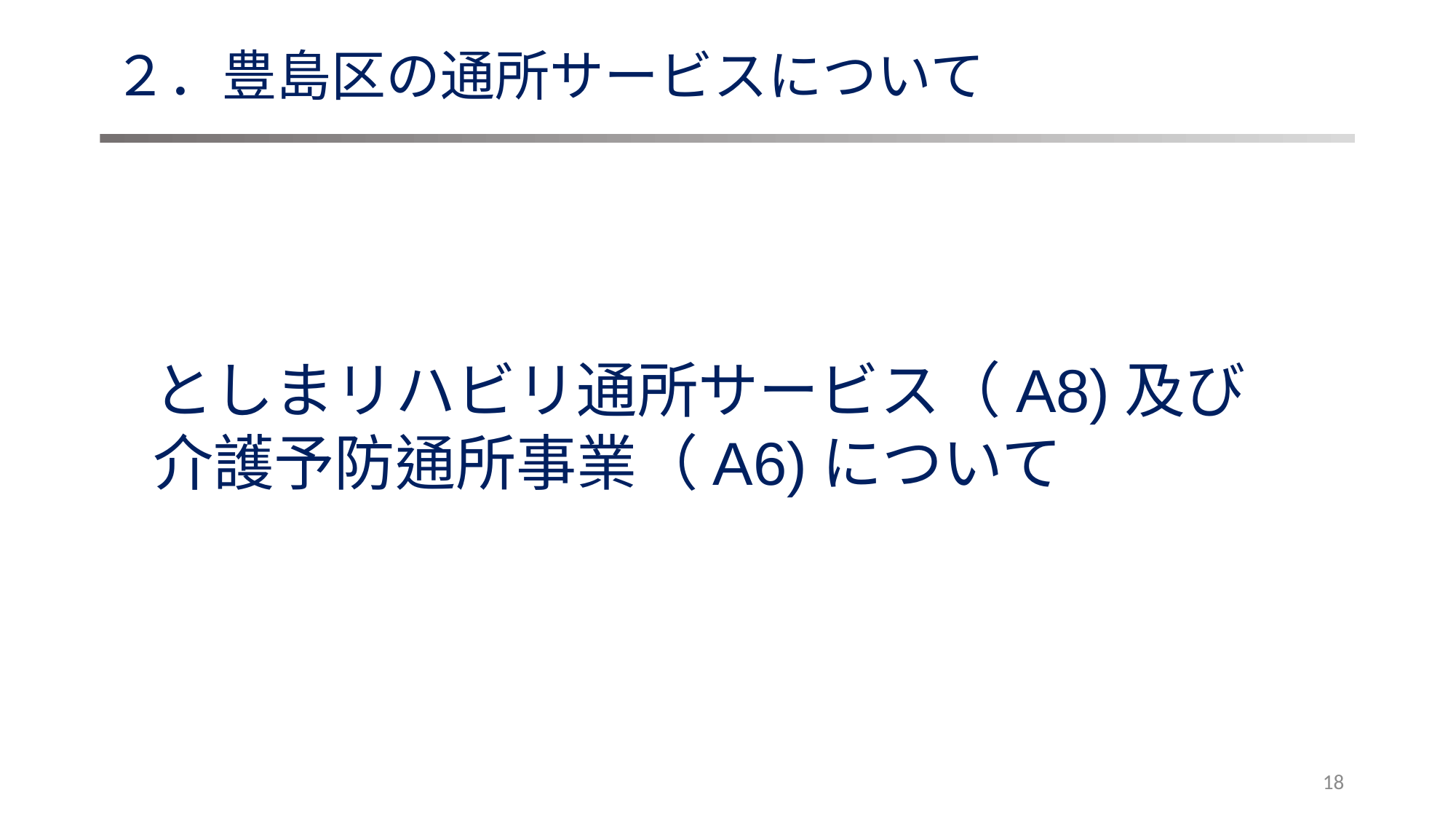

# ２．豊島区の通所サービスについて

としまリハビリ通所サービス（A8)及び
介護予防通所事業（A6)について
18